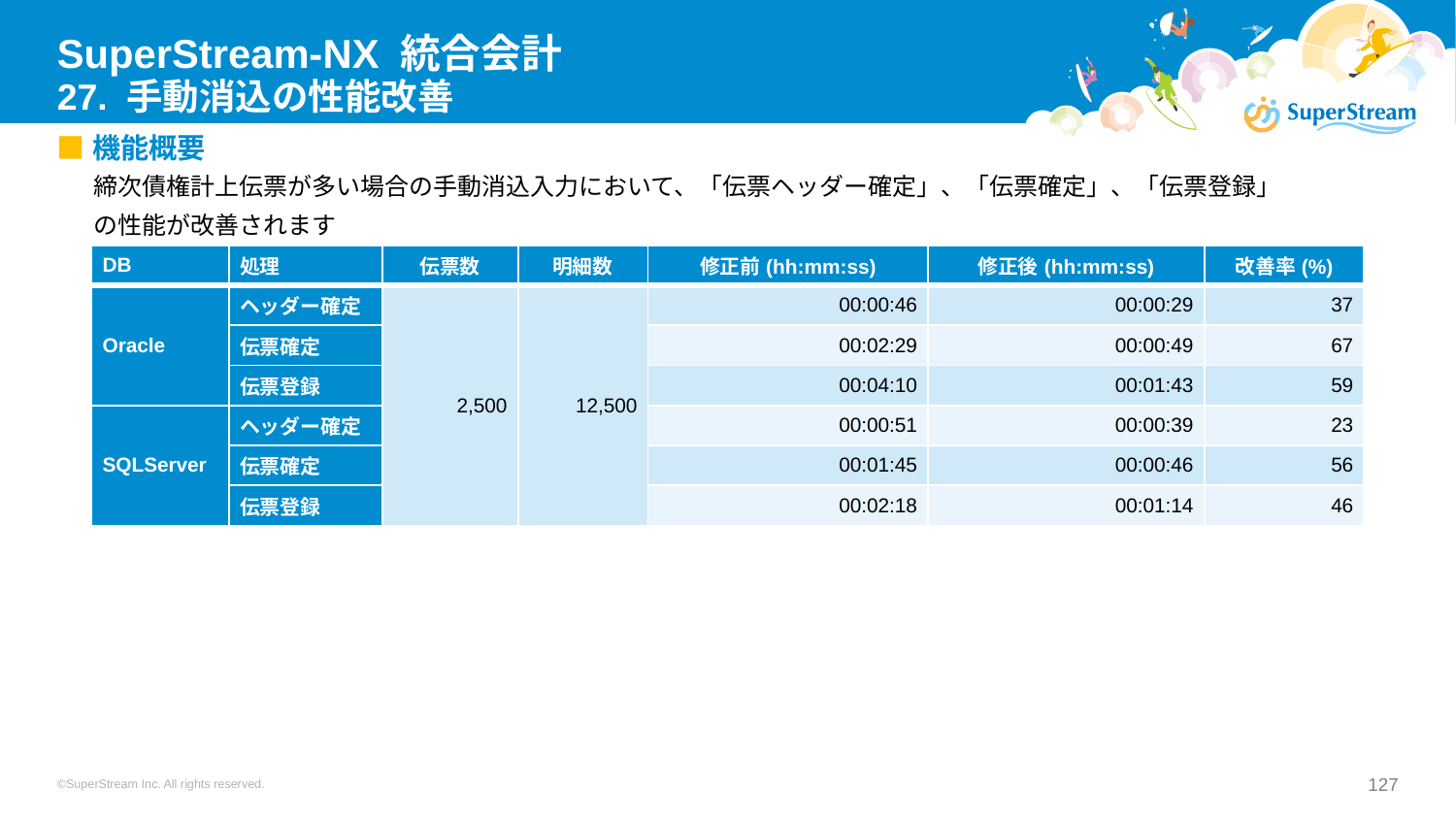

# SuperStream-NX 統合会計 27. 手動消込の性能改善
■機能概要
　締次債権計上伝票が多い場合の手動消込入力において、「伝票ヘッダー確定」、「伝票確定」、「伝票登録」
　の性能が改善されます

| DB | 処理 | 伝票数 | 明細数 | 修正前(hh:mm:ss) | 修正後(hh:mm:ss) | 改善率(%) |
| --- | --- | --- | --- | --- | --- | --- |
| Oracle | ヘッダー確定 | 2,500 | 12,500 | 00:00:46 | 00:00:29 | 37 |
|  | 伝票確定 |  |  | 00:02:29 | 00:00:49 | 67 |
|  | 伝票登録 |  |  | 00:04:10 | 00:01:43 | 59 |
| SQLServer | ヘッダー確定 |  |  | 00:00:51 | 00:00:39 | 23 |
|  | 伝票確定 |  |  | 00:01:45 | 00:00:46 | 56 |
|  | 伝票登録 |  |  | 00:02:18 | 00:01:14 | 46 |
©SuperStream Inc. All rights reserved.
127